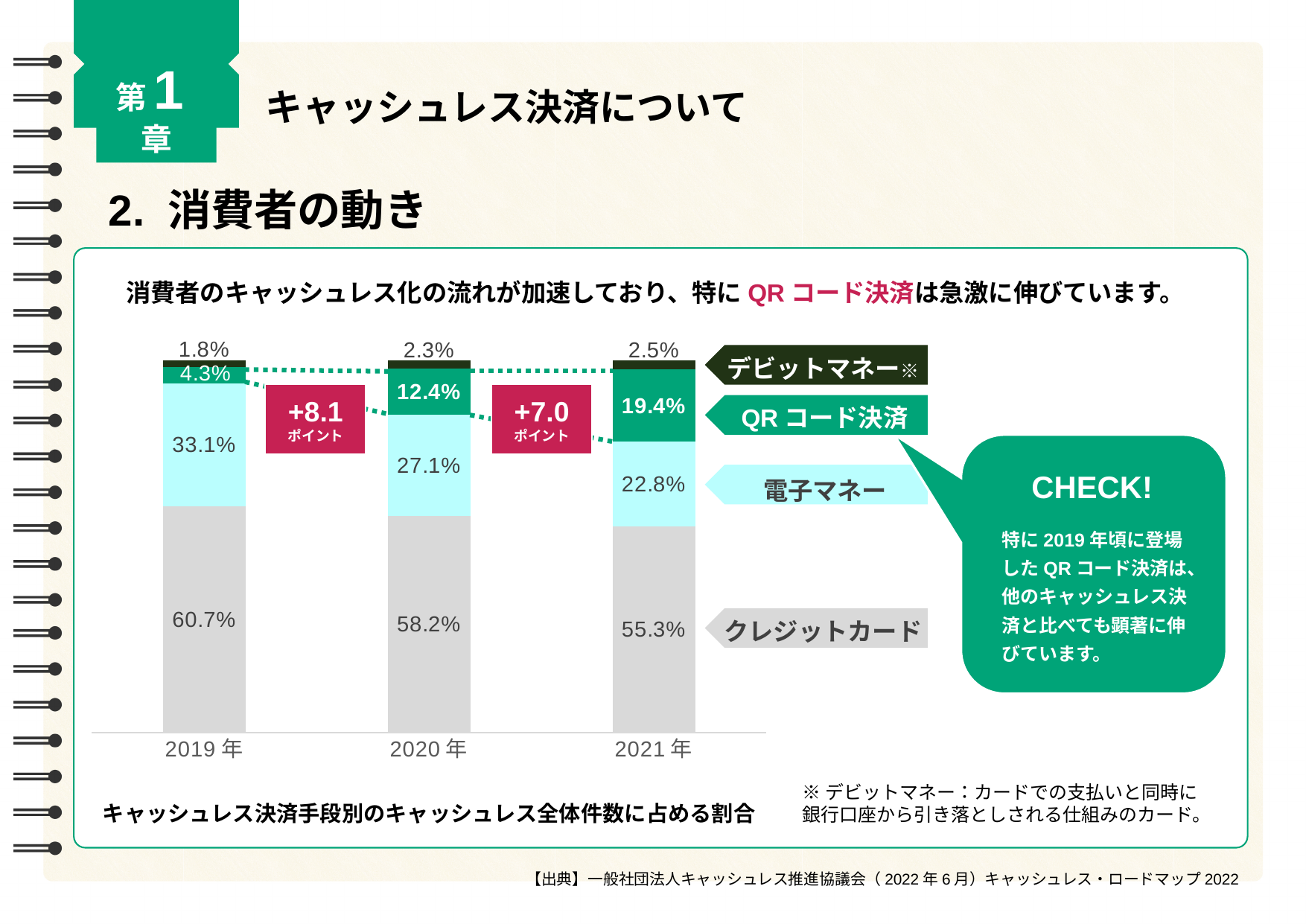

第1章

キャッシュレス決済について
2. 消費者の動き

消費者のキャッシュレス化の流れが加速しており、特にQRコード決済は急激に伸びています。

### Chart

| Category | クレジット | 電子マネー | コード決済 | デビットマネー |
|---|---|---|---|---|
| 2019年 | 0.607 | 0.331 | 0.043 | 0.018 |
| 2020年 | 0.582 | 0.271 | 0.124 | 0.023 |
| 2021年 | 0.553 | 0.228 | 0.194 | 0.025 |
デビットマネー※

+8.1
ポイント
+7.0
ポイント
QRコード決済

CHECK!
特に2019年頃に登場したQRコード決済は、他のキャッシュレス決済と比べても顕著に伸びています。
電子マネー

クレジットカード

※デビットマネー：カードでの支払いと同時に
銀行口座から引き落としされる仕組みのカード。
キャッシュレス決済手段別のキャッシュレス全体件数に占める割合
【出典】一般社団法人キャッシュレス推進協議会（2022年6月）キャッシュレス・ロードマップ2022